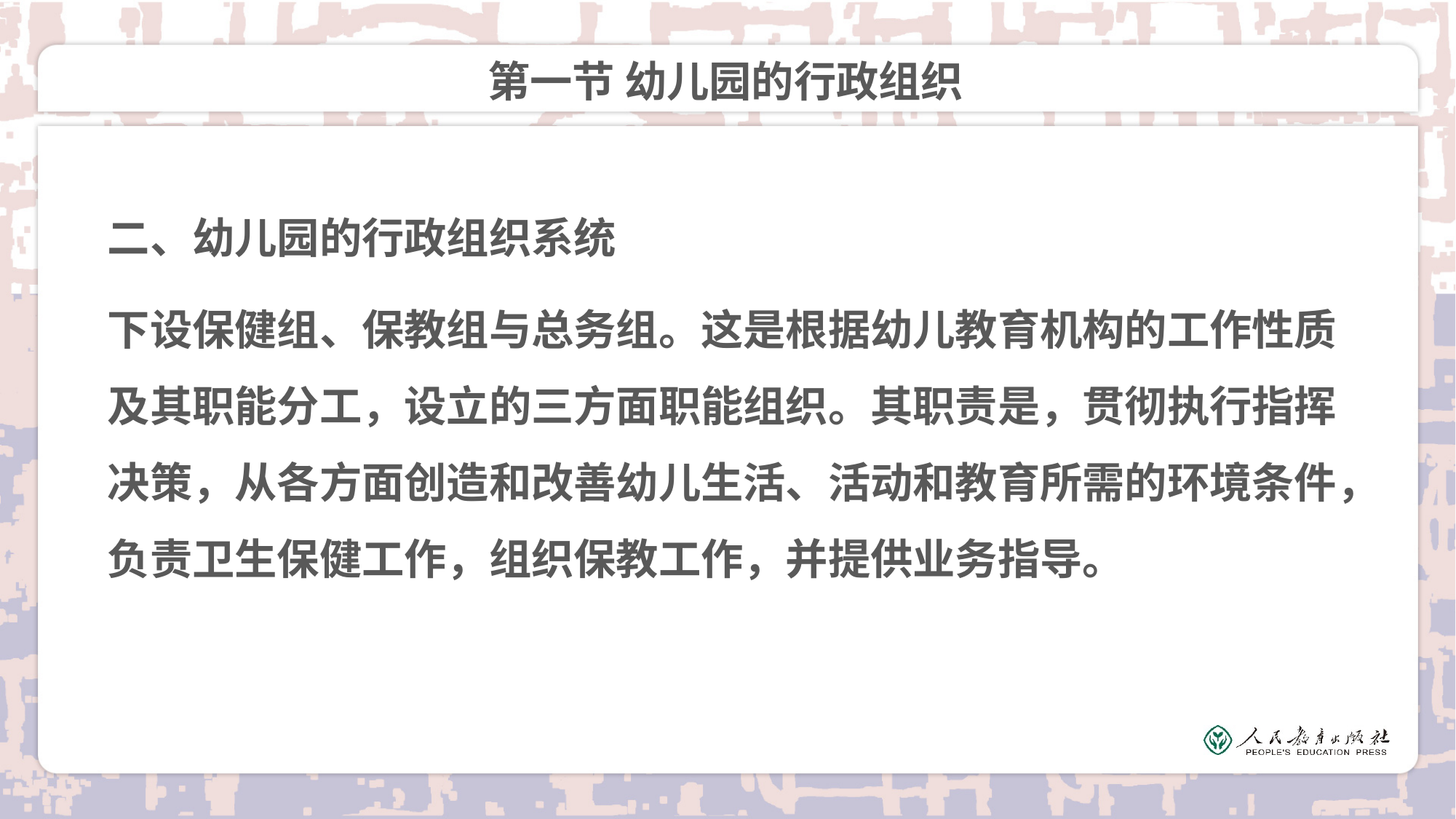

# 第一节 幼儿园的行政组织
二、幼儿园的行政组织系统
下设保健组、保教组与总务组。这是根据幼儿教育机构的工作性质及其职能分工，设立的三方面职能组织。其职责是，贯彻执行指挥决策，从各方面创造和改善幼儿生活、活动和教育所需的环境条件，负责卫生保健工作，组织保教工作，并提供业务指导。